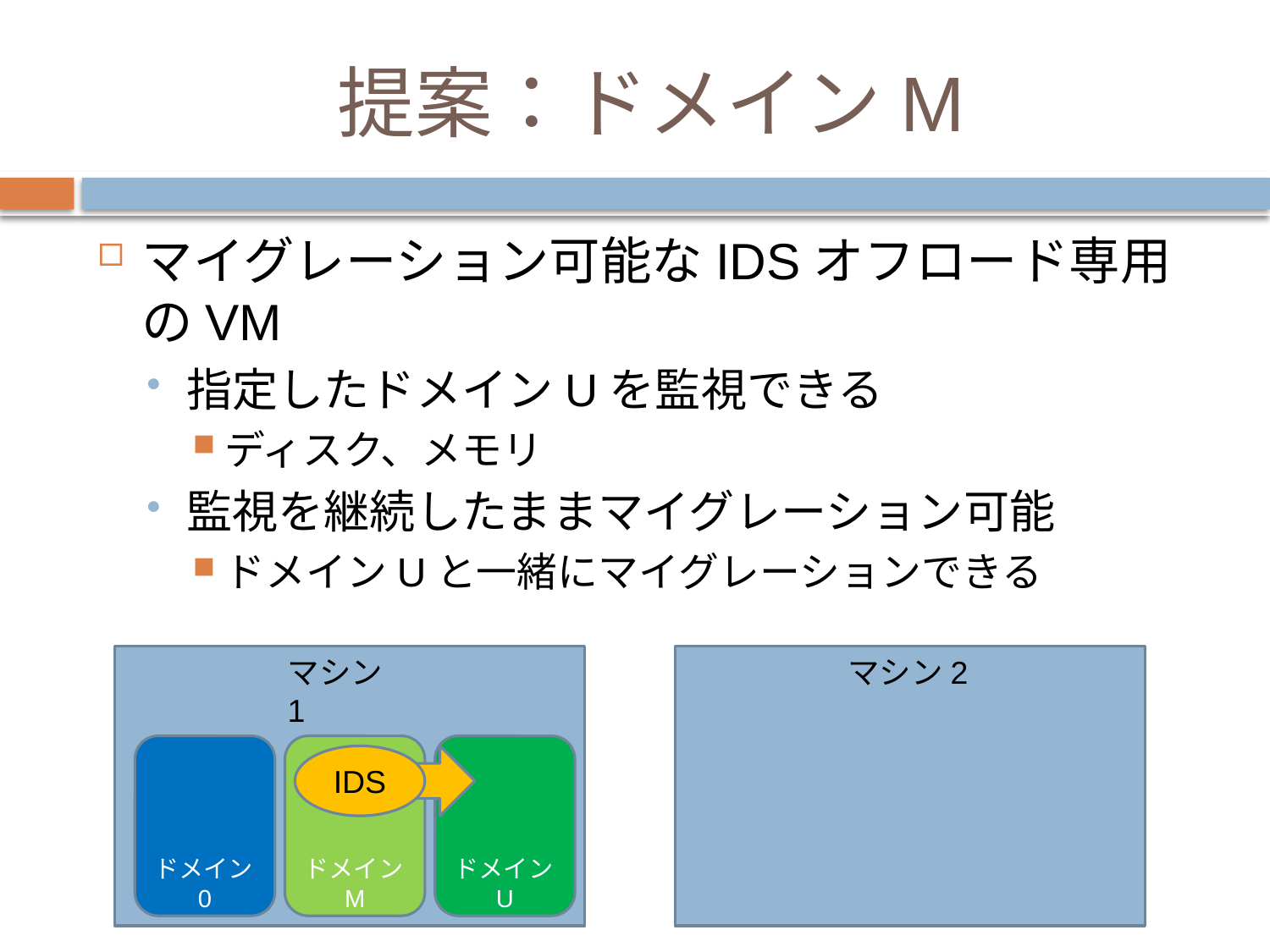

# 提案：ドメインM
マイグレーション可能なIDSオフロード専用のVM
指定したドメインUを監視できる
ディスク、メモリ
監視を継続したままマイグレーション可能
ドメインUと一緒にマイグレーションできる

マシン1

マシン2

ドメイン0

ドメインM

ドメインU
IDS